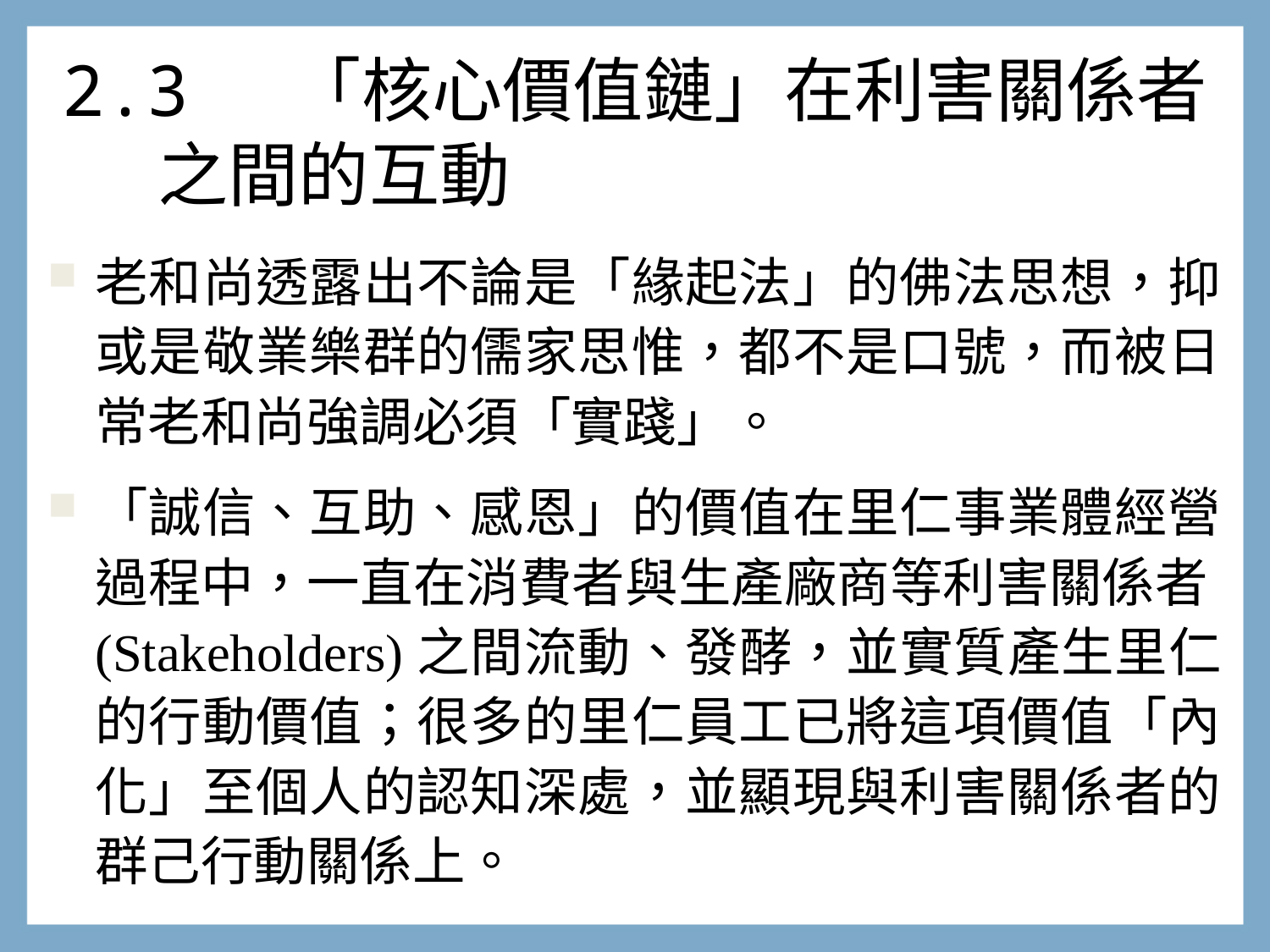

# 2.3  「核心價值鏈」在利害關係者 之間的互動
老和尚透露出不論是「緣起法」的佛法思想，抑或是敬業樂群的儒家思惟，都不是口號，而被日常老和尚強調必須「實踐」。
「誠信、互助、感恩」的價值在里仁事業體經營過程中，一直在消費者與生產廠商等利害關係者(Stakeholders)之間流動、發酵，並實質產生里仁的行動價值；很多的里仁員工已將這項價值「內化」至個人的認知深處，並顯現與利害關係者的群己行動關係上。